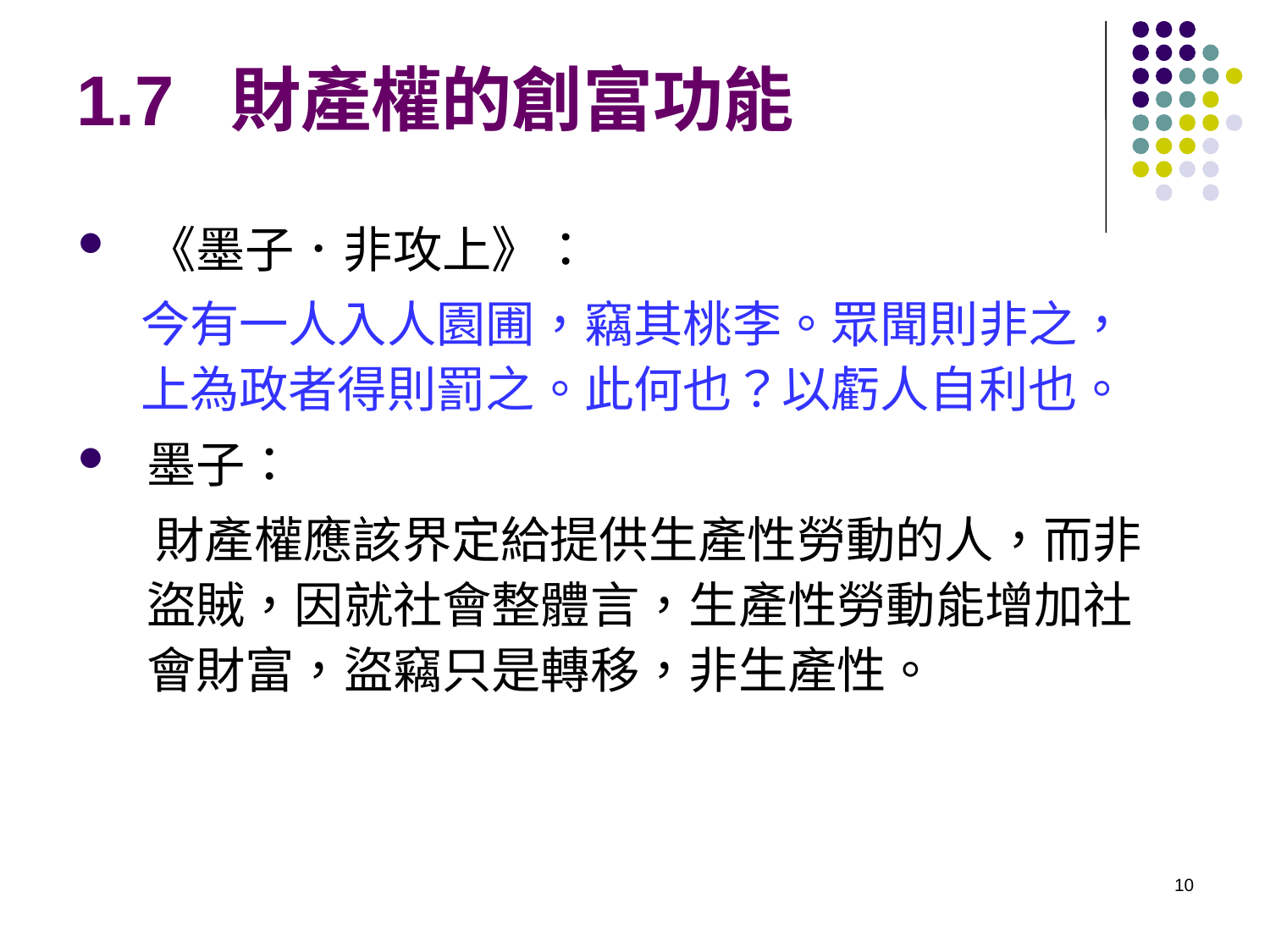

# 1.7  財產權的創富功能
《墨子．非攻上》：
今有一人入人園圃，竊其桃李。眾聞則非之，上為政者得則罰之。此何也？以虧人自利也。
墨子：
      財產權應該界定給提供生產性勞動的人，而非盜賊，因就社會整體言，生產性勞動能增加社會財富，盜竊只是轉移，非生產性。
10